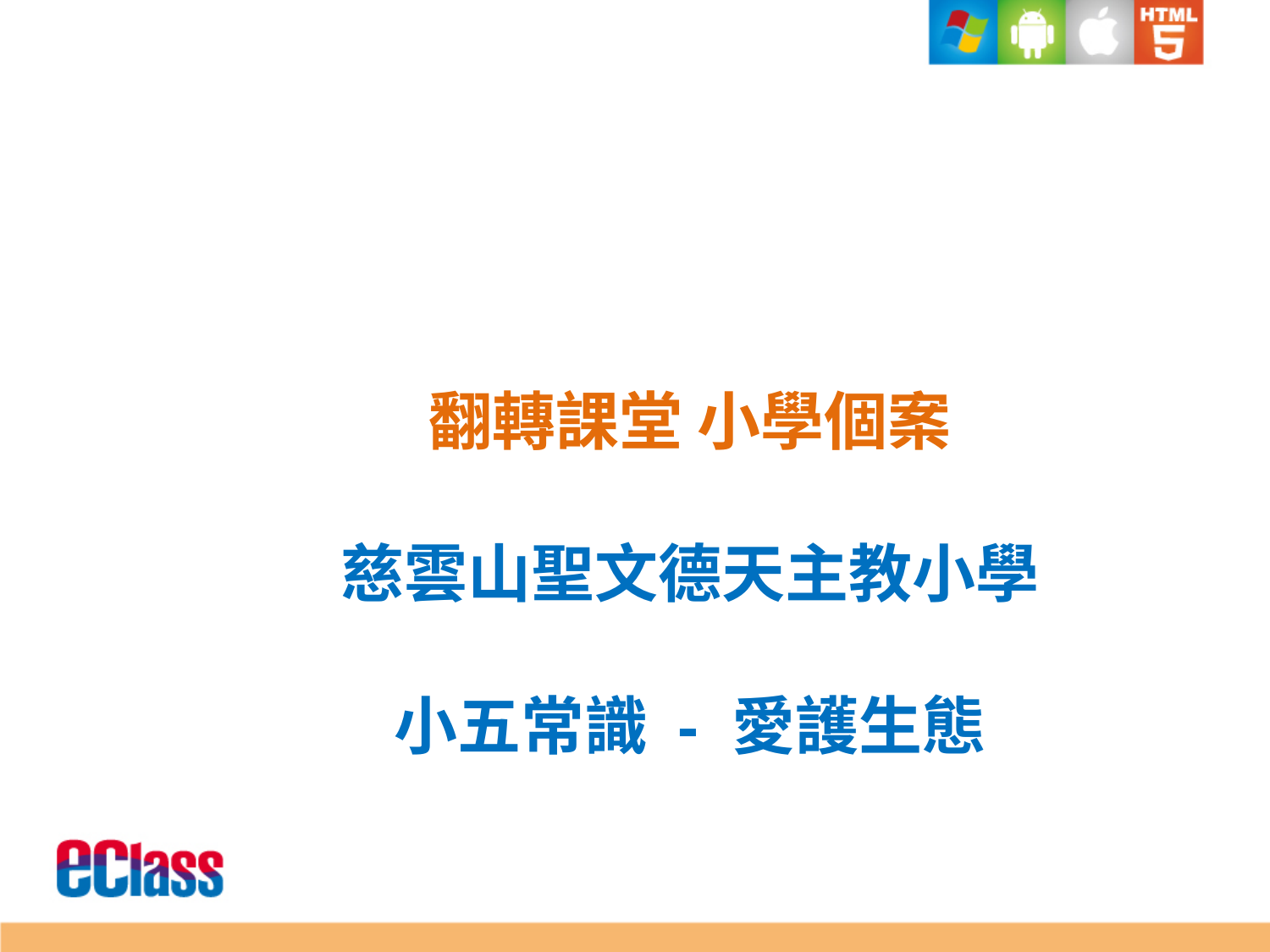

# 翻轉課堂 小學個案 慈雲山聖文德天主教小學 小五常識 - 愛護生態